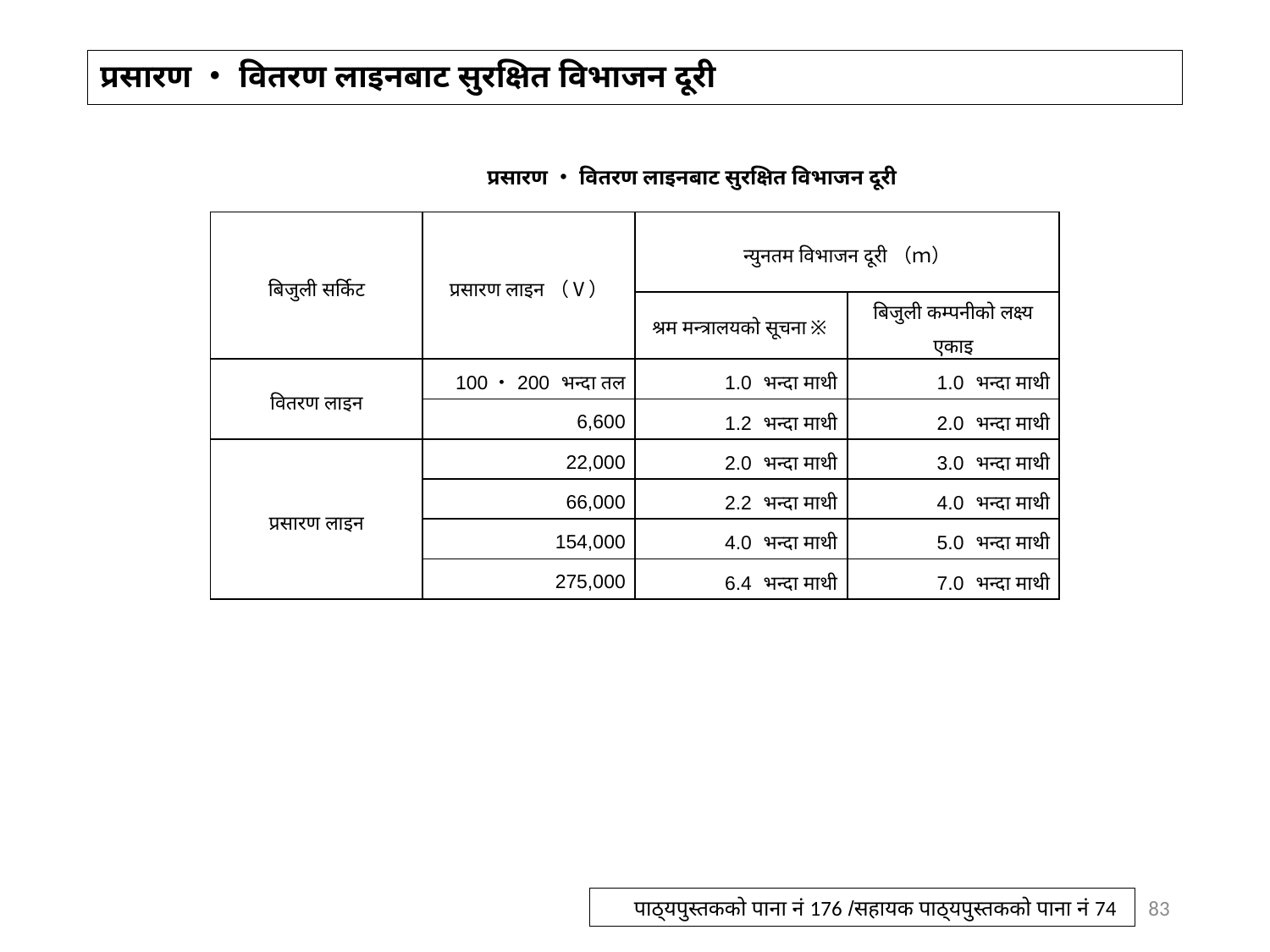

# प्रसारण・वितरण लाइनबाट सुरक्षित विभाजन दूरी
प्रसारण・वितरण लाइनबाट सुरक्षित विभाजन दूरी
| बिजुली सर्किट | प्रसारण लाइन（Ⅴ） | न्युनतम विभाजन दूरी（ｍ） |  |
| --- | --- | --- | --- |
|  |  | श्रम मन्त्रालयको सूचना※ | बिजुली कम्पनीको लक्ष्य एकाइ |
| वितरण लाइन | 100・200 भन्दा तल | 1.0 भन्दा माथी | 1.0 भन्दा माथी |
|  | 6,600 | 1.2 भन्दा माथी | 2.0 भन्दा माथी |
| प्रसारण लाइन | 22,000 | 2.0 भन्दा माथी | 3.0 भन्दा माथी |
|  | 66,000 | 2.2 भन्दा माथी | 4.0 भन्दा माथी |
|  | 154,000 | 4.0 भन्दा माथी | 5.0 भन्दा माथी |
|  | 275,000 | 6.4 भन्दा माथी | 7.0 भन्दा माथी |
83
पाठ्यपुस्तकको पाना नं 176 /सहायक पाठ्यपुस्तकको पाना नं 74